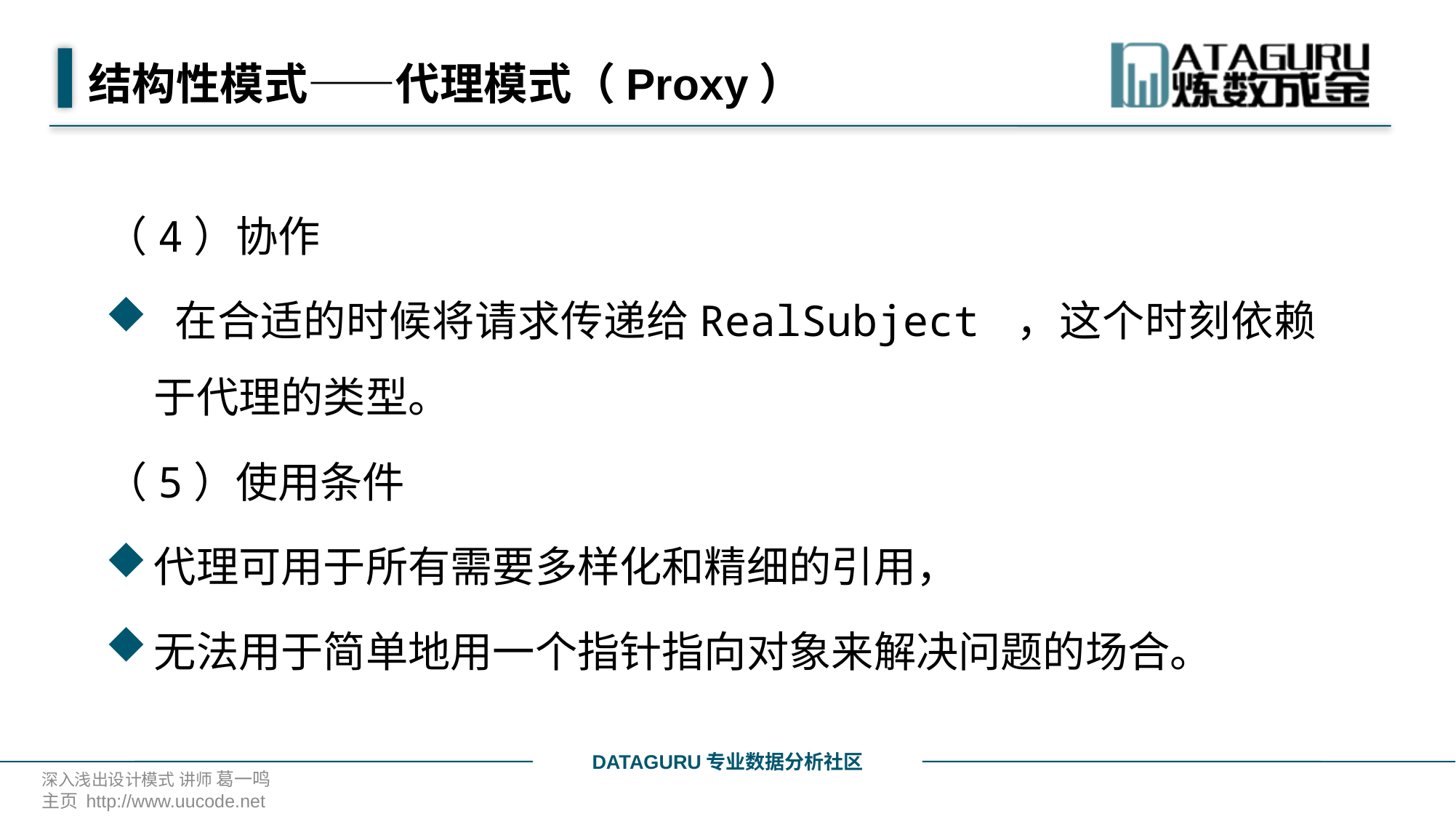

# 结构性模式——代理模式（Proxy）
（4）协作
 在合适的时候将请求传递给RealSubject ，这个时刻依赖于代理的类型。
（5）使用条件
代理可用于所有需要多样化和精细的引用，
无法用于简单地用一个指针指向对象来解决问题的场合。